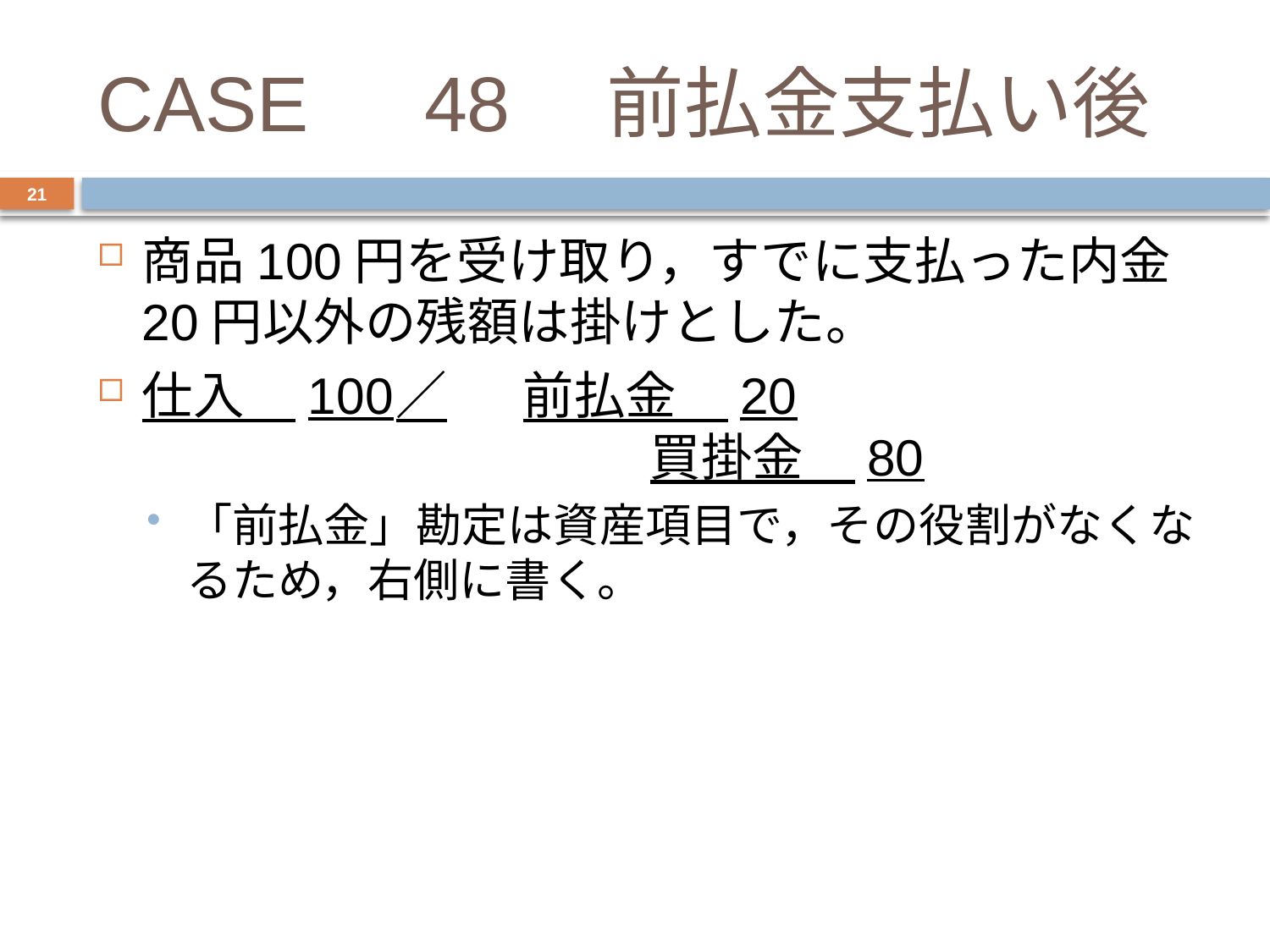

# CASE　48　前払金支払い後
21
商品100円を受け取り，すでに支払った内金20円以外の残額は掛けとした。
仕入　100	／	前払金　20
				買掛金　80
「前払金」勘定は資産項目で，その役割がなくなるため，右側に書く。